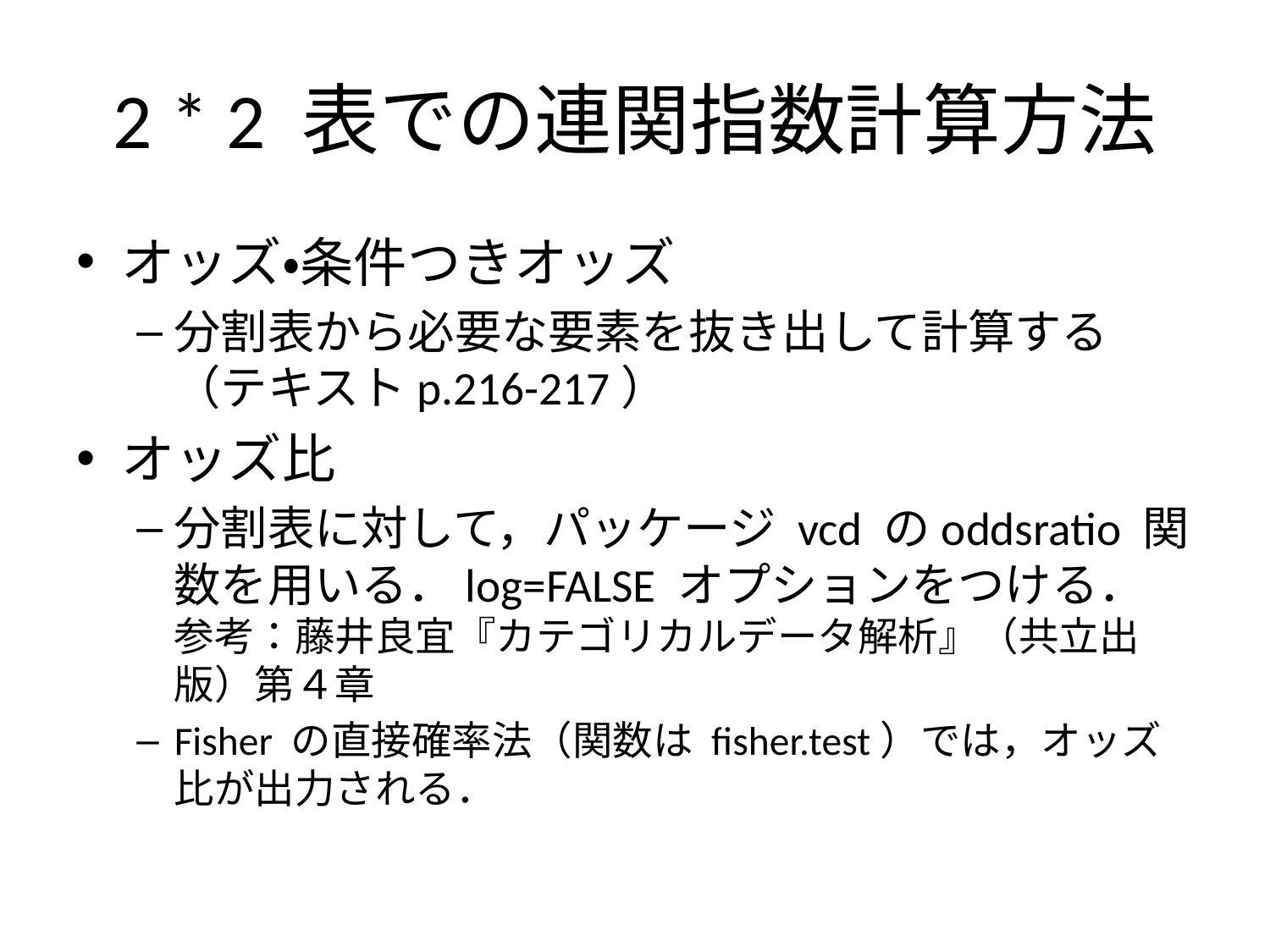

# 2 * 2 表での連関指数計算方法
オッズ・条件つきオッズ
分割表から必要な要素を抜き出して計算する（テキストp.216-217）
オッズ比
分割表に対して，パッケージ vcd のoddsratio 関数を用いる．log=FALSE オプションをつける．
参考：藤井良宜『カテゴリカルデータ解析』（共立出版）第４章
Fisher の直接確率法（関数は fisher.test）では，オッズ比が出力される．